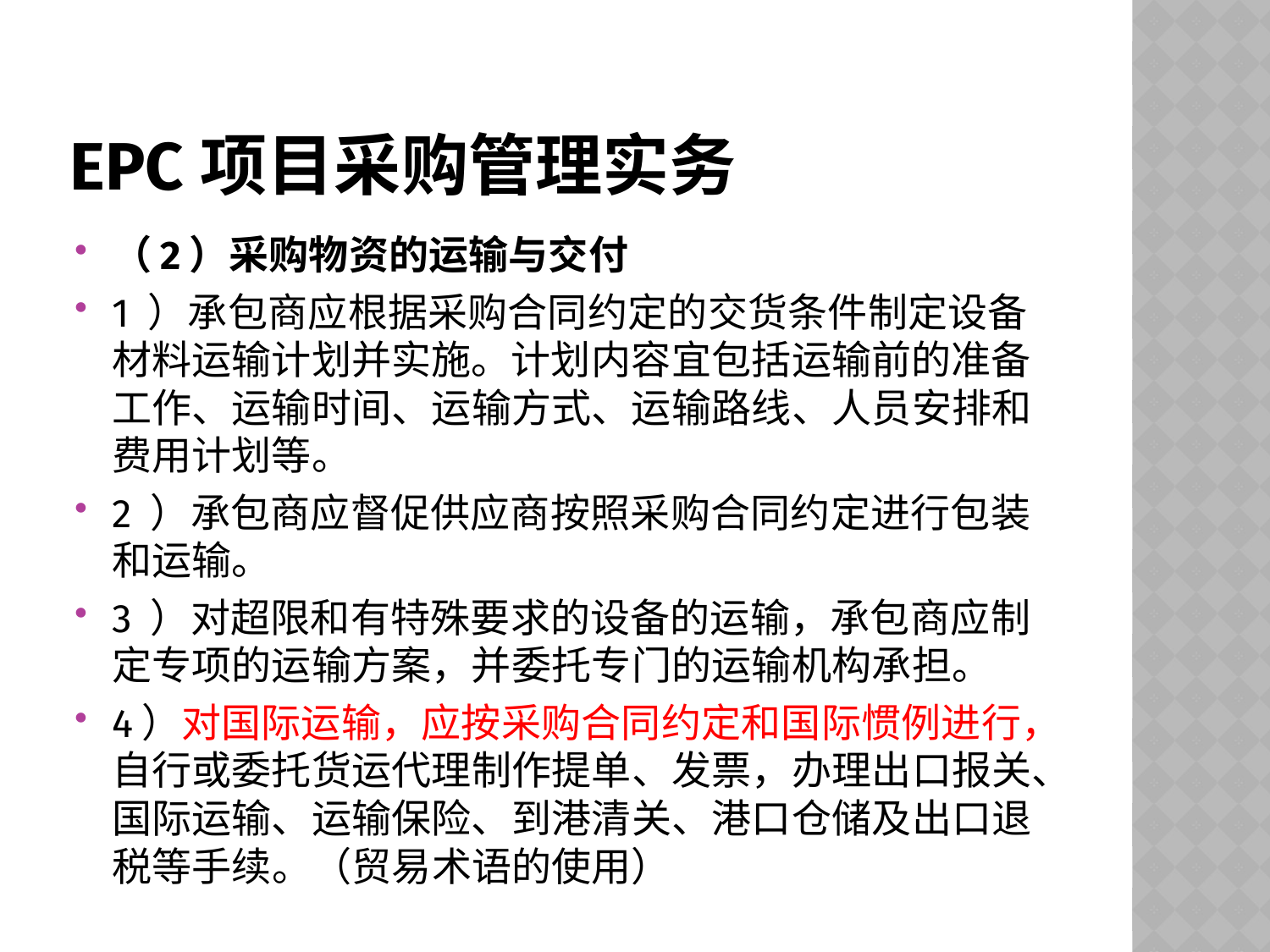

# EPC项目采购管理实务
（2）采购物资的运输与交付
1 ）承包商应根据采购合同约定的交货条件制定设备材料运输计划并实施。计划内容宜包括运输前的准备工作、运输时间、运输方式、运输路线、人员安排和费用计划等。
2 ）承包商应督促供应商按照采购合同约定进行包装和运输。
3 ）对超限和有特殊要求的设备的运输，承包商应制定专项的运输方案，并委托专门的运输机构承担。
4）对国际运输，应按采购合同约定和国际惯例进行，自行或委托货运代理制作提单、发票，办理出口报关、国际运输、运输保险、到港清关、港口仓储及出口退税等手续。（贸易术语的使用）